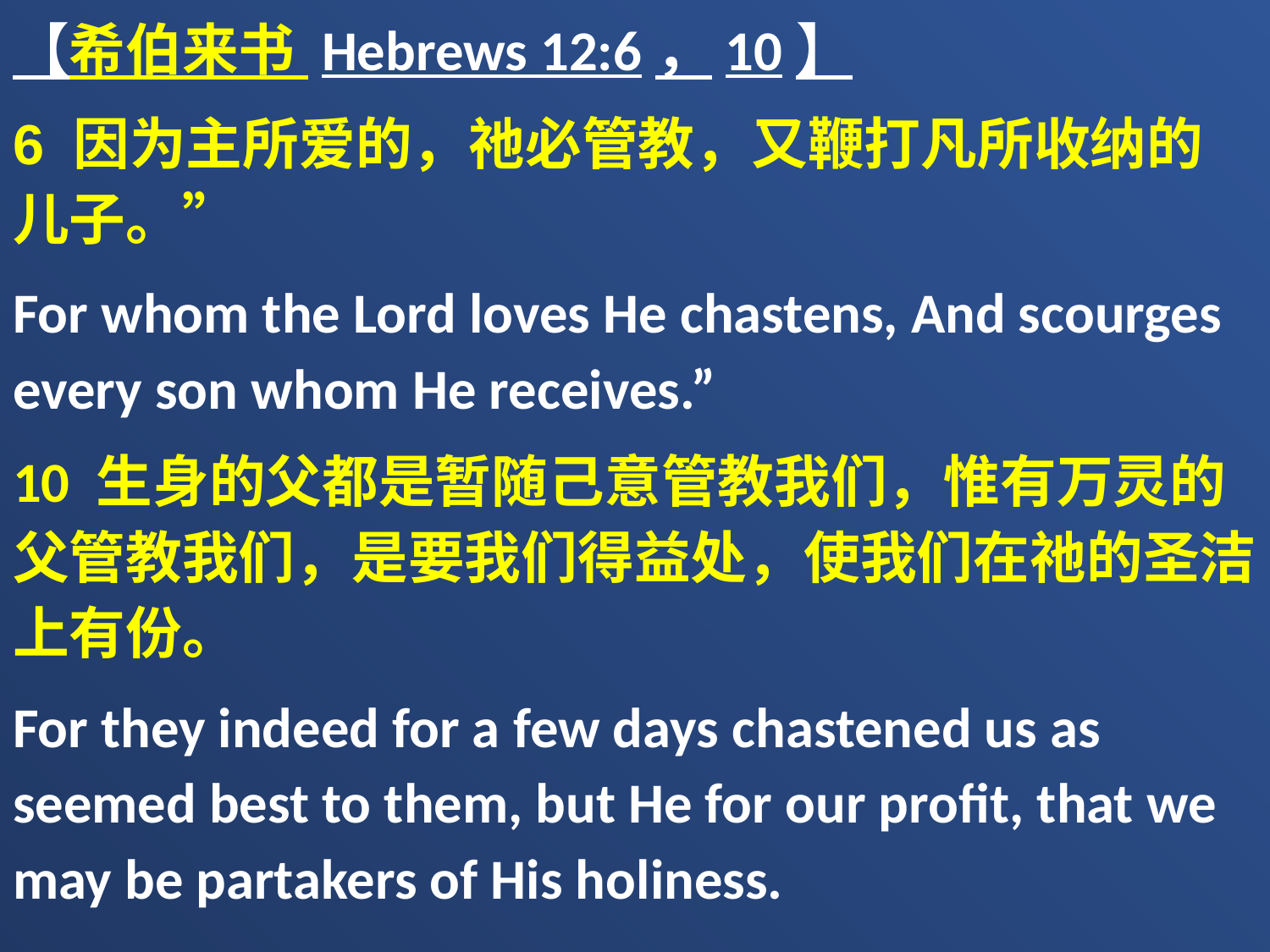

【希伯来书 Hebrews 12:6，10】
6 因为主所爱的，祂必管教，又鞭打凡所收纳的儿子。”
For whom the Lord loves He chastens, And scourges every son whom He receives.”
10 生身的父都是暂随己意管教我们，惟有万灵的父管教我们，是要我们得益处，使我们在祂的圣洁上有份。
For they indeed for a few days chastened us as seemed best to them, but He for our profit, that we may be partakers of His holiness.